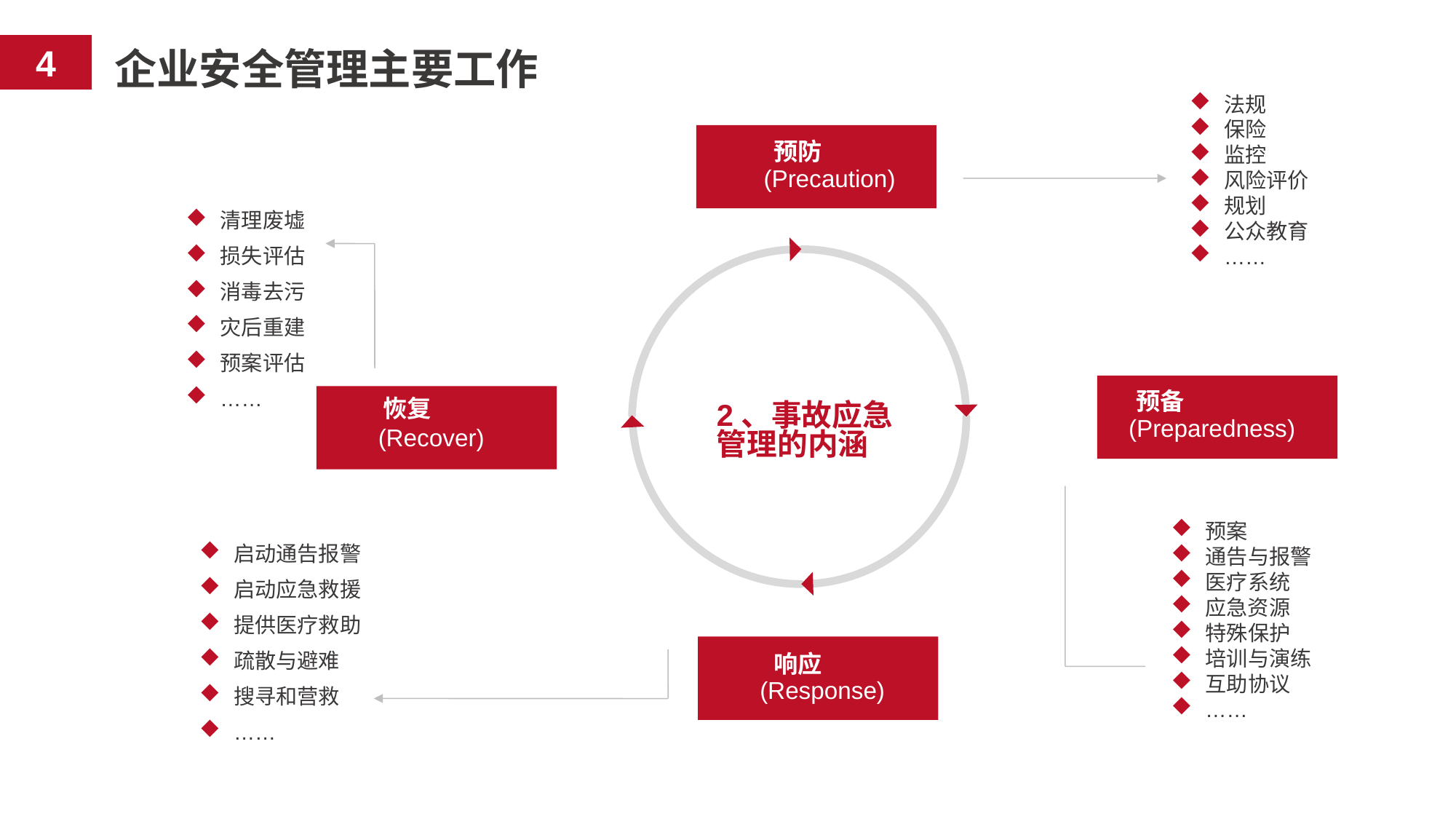

4
企业安全管理主要工作
法规
保险
监控
风险评价
规划
公众教育
……

预防
(Precaution)

清理废墟
损失评估
消毒去污
灾后重建
预案评估
……

恢复
(Recover)

预备
(Preparedness)

预案
通告与报警
医疗系统
应急资源
特殊保护
培训与演练
互助协议
……

2、事故应急管理的内涵
启动通告报警
启动应急救援
提供医疗救助
疏散与避难
搜寻和营救
……

响应
(Response)